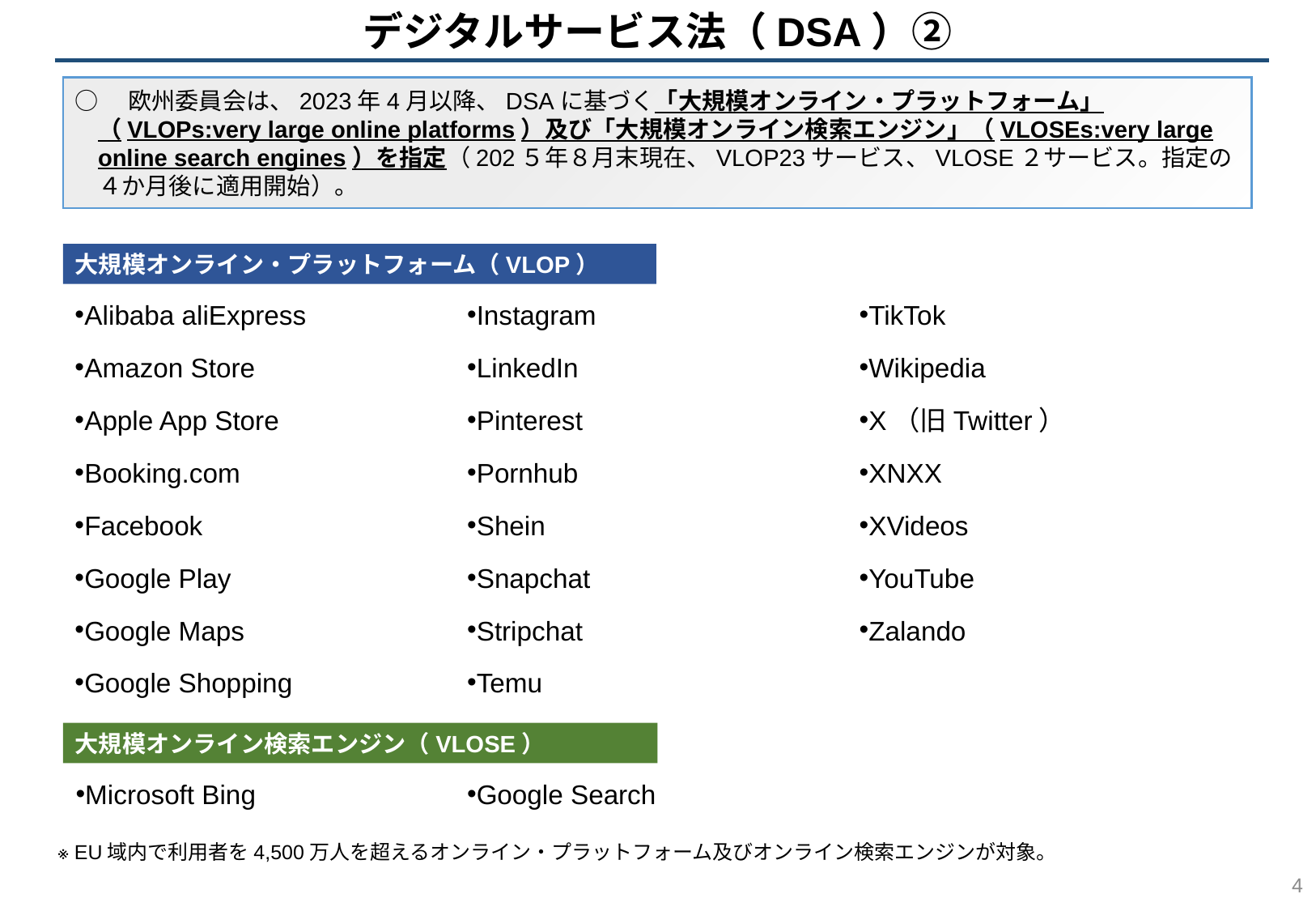

デジタルサービス法（DSA）②
○　欧州委員会は、2023年4月以降、DSAに基づく「大規模オンライン・プラットフォーム」（VLOPs:very large online platforms）及び「大規模オンライン検索エンジン」（VLOSEs:very large online search engines）を指定（202５年８月末現在、VLOP23サービス、VLOSE２サービス。指定の４か月後に適用開始）。
大規模オンライン・プラットフォーム（VLOP）
Alibaba aliExpress
Amazon Store
Apple App Store
Booking.com
Facebook
Google Play
Google Maps
Google Shopping
Instagram
LinkedIn
Pinterest
Pornhub
Shein
Snapchat
Stripchat
Temu
TikTok
Wikipedia
X（旧Twitter）
XNXX
XVideos
YouTube
Zalando

大規模オンライン検索エンジン（VLOSE）
Microsoft Bing

Google Search
※EU域内で利用者を4,500万人を超えるオンライン・プラットフォーム及びオンライン検索エンジンが対象。
4